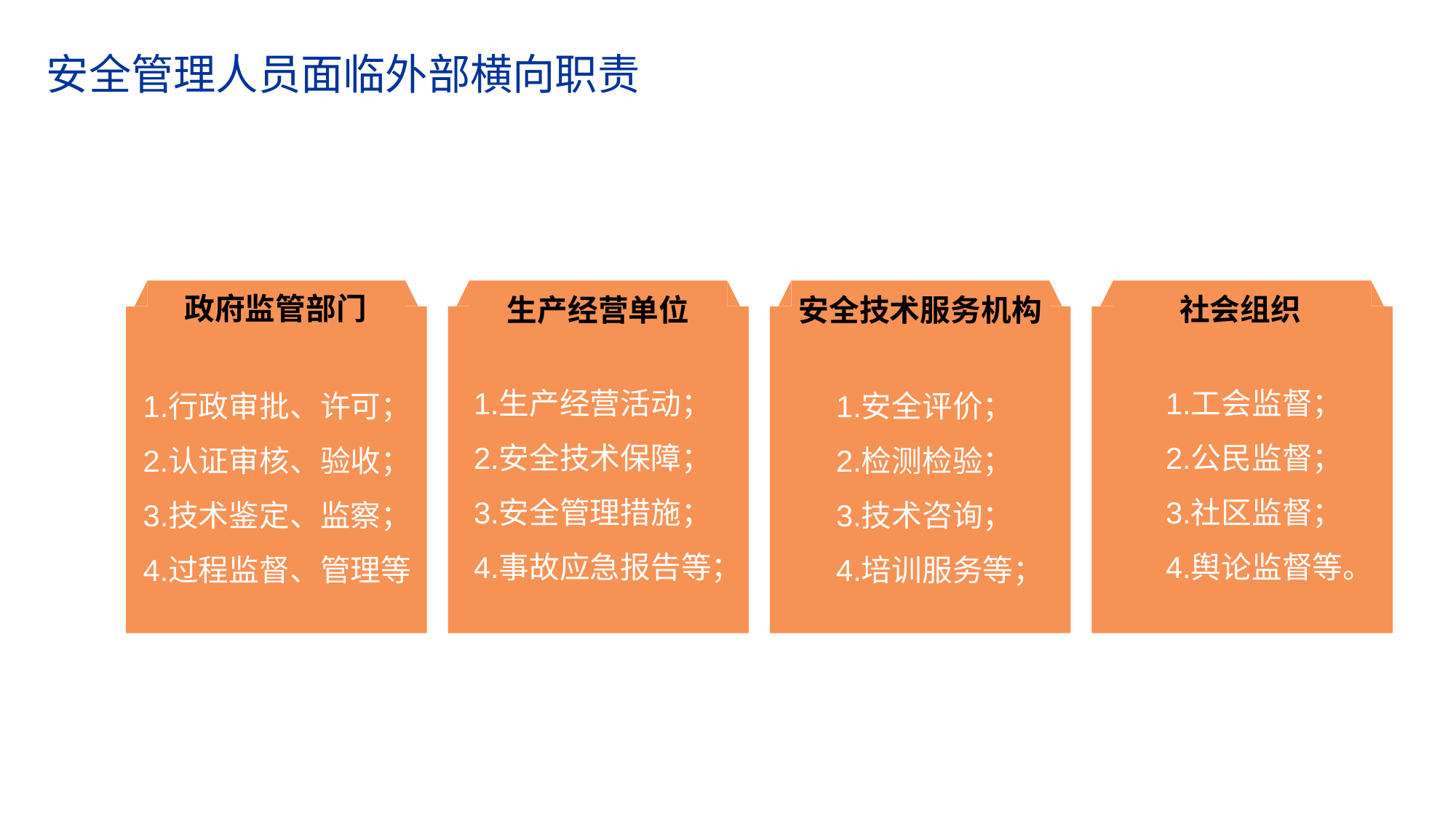

安全管理人员面临外部横向职责
政府监管部门

社会组织
生产经营单位
安全技术服务机构
生产经营活动；
安全技术保障；
安全管理措施；
事故应急报告等；
工会监督；
公民监督；
社区监督；
舆论监督等。
安全评价；
检测检验；
技术咨询；
培训服务等；
行政审批、许可；
认证审核、验收；
技术鉴定、监察；
过程监督、管理等